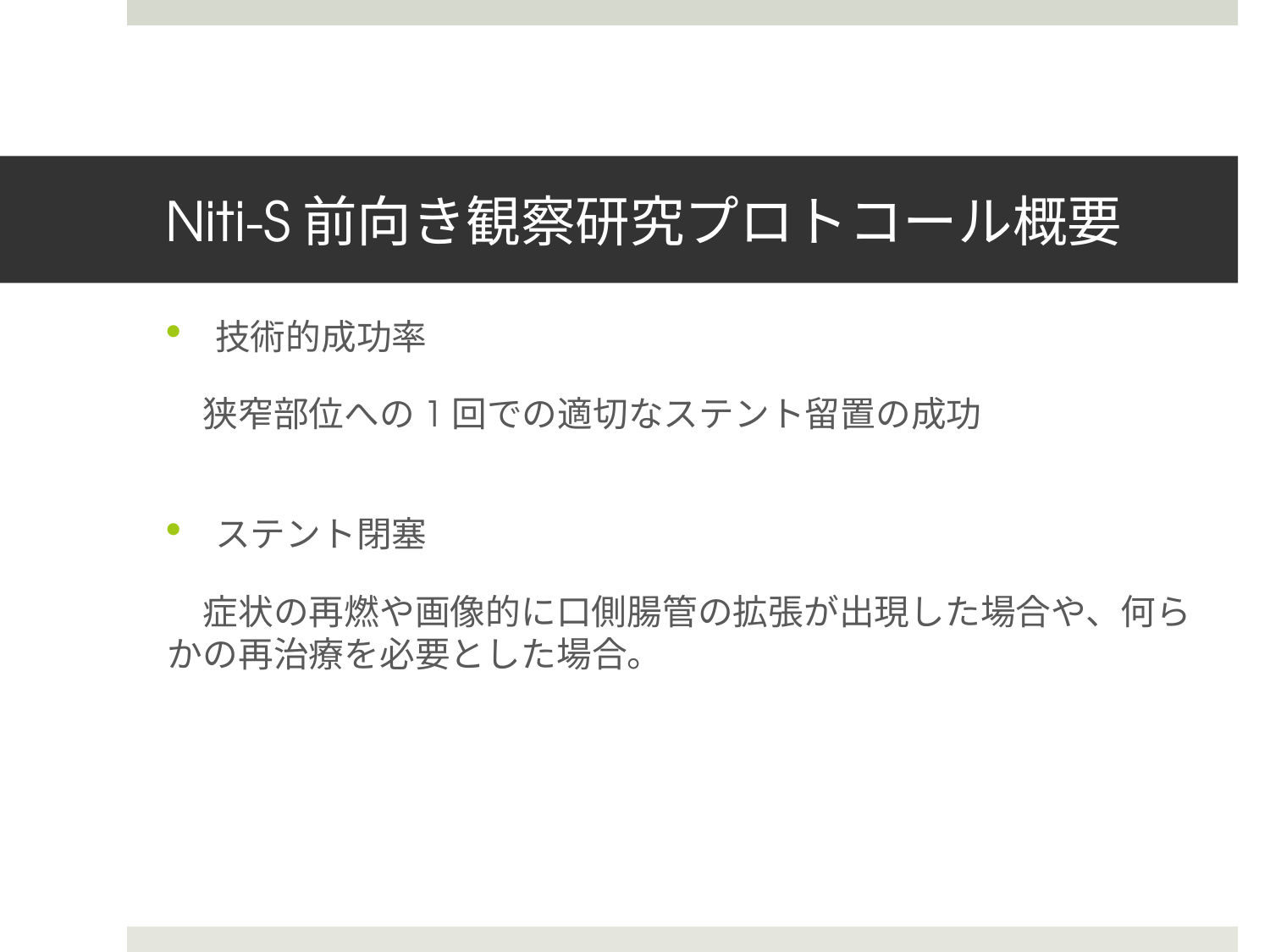

# Niti-S前向き観察研究プロトコール概要
技術的成功率
　狭窄部位への1回での適切なステント留置の成功
ステント閉塞
　症状の再燃や画像的に口側腸管の拡張が出現した場合や、何らかの再治療を必要とした場合。